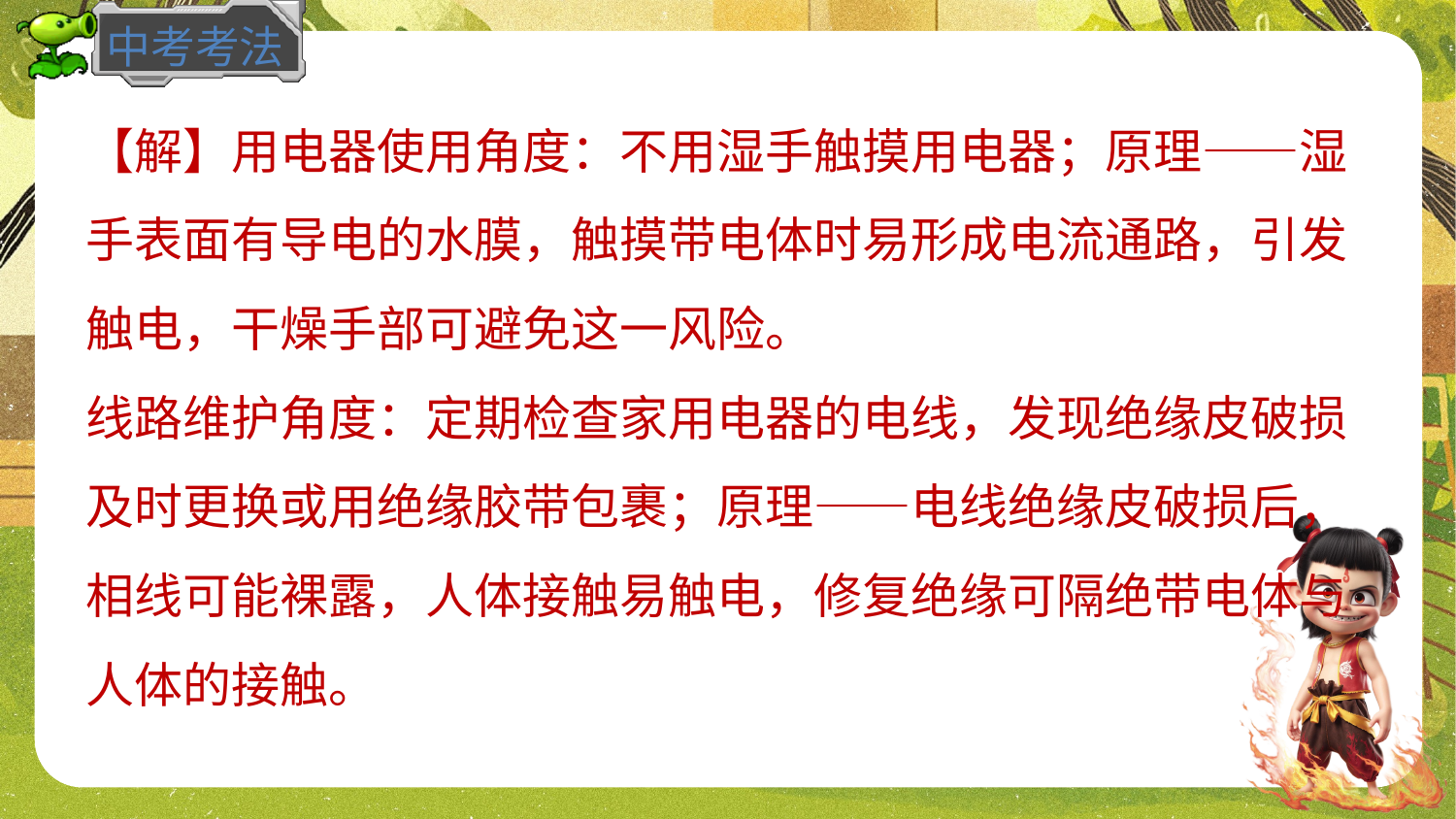

【解】用电器使用角度：不用湿手触摸用电器；原理——湿
手表面有导电的水膜，触摸带电体时易形成电流通路，引发
触电，干燥手部可避免这一风险。
线路维护角度：定期检查家用电器的电线，发现绝缘皮破损
及时更换或用绝缘胶带包裹；原理——电线绝缘皮破损后，
相线可能裸露，人体接触易触电，修复绝缘可隔绝带电体与
人体的接触。